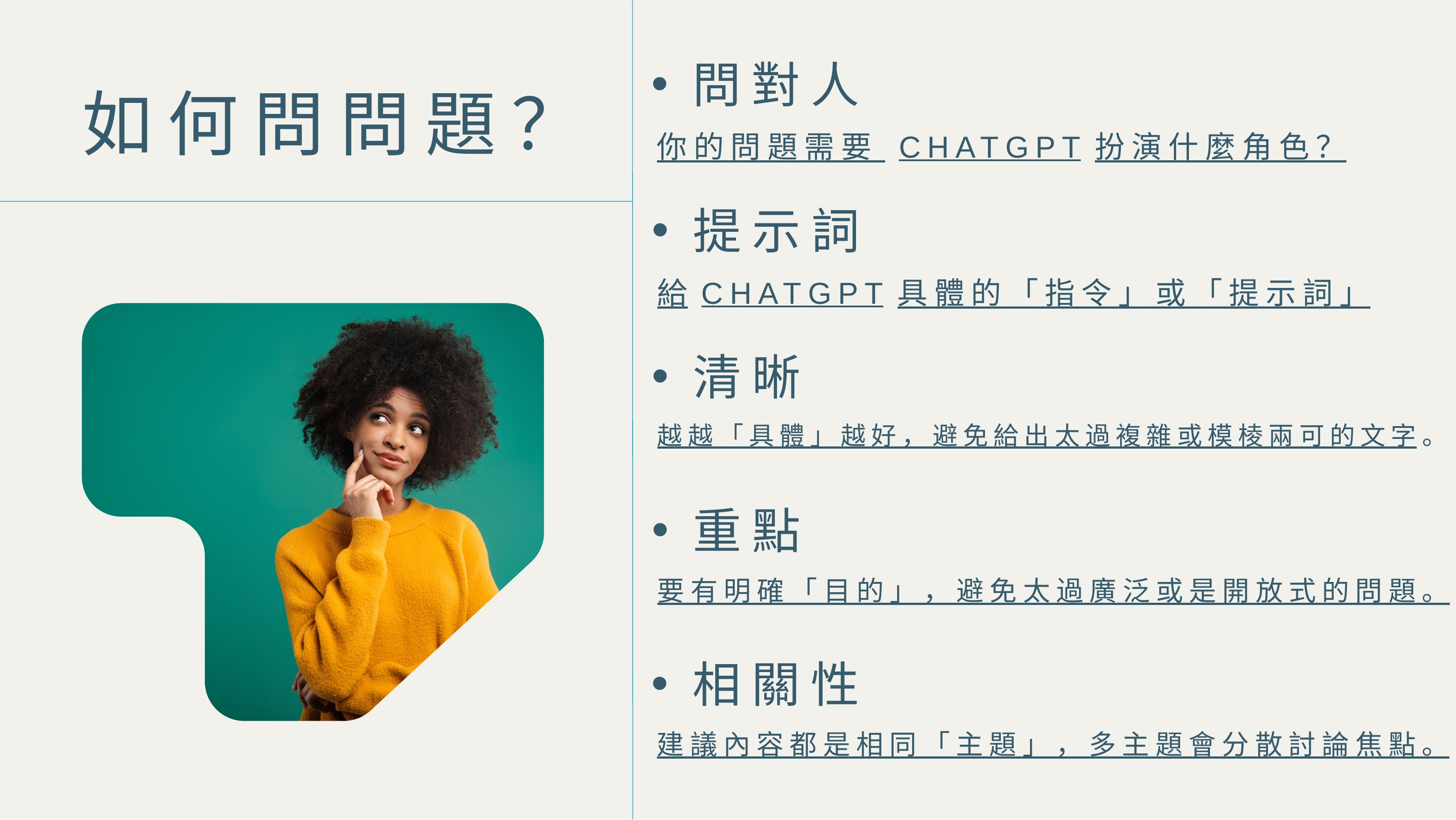

問對人
你的問題需要 CHATGPT扮演什麼角色？
如何問問題？
提示詞
給CHATGPT具體的「指令」或「提示詞」

清晰
越越「具體」越好，避免給出太過複雜或模棱兩可的文字。
重點
要有明確「目的」，避免太過廣泛或是開放式的問題。
相關性
建議內容都是相同「主題」，多主題會分散討論焦點。